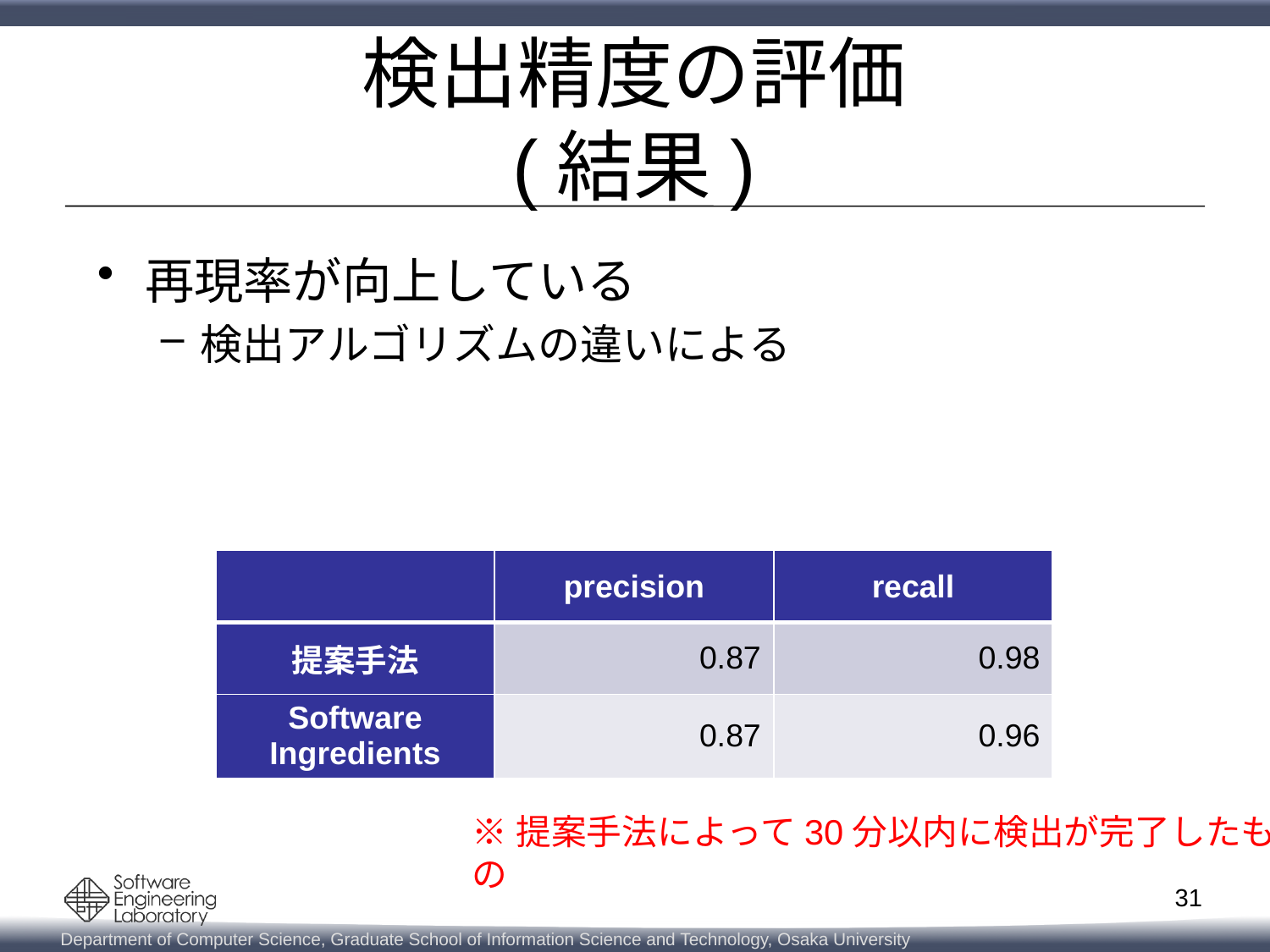

# 検出精度の評価 (結果)

再現率が向上している
検出アルゴリズムの違いによる
|  | precision | recall |
| --- | --- | --- |
| 提案手法 | 0.87 | 0.98 |
| Software Ingredients | 0.87 | 0.96 |
※提案手法によって30分以内に検出が完了したもの
31